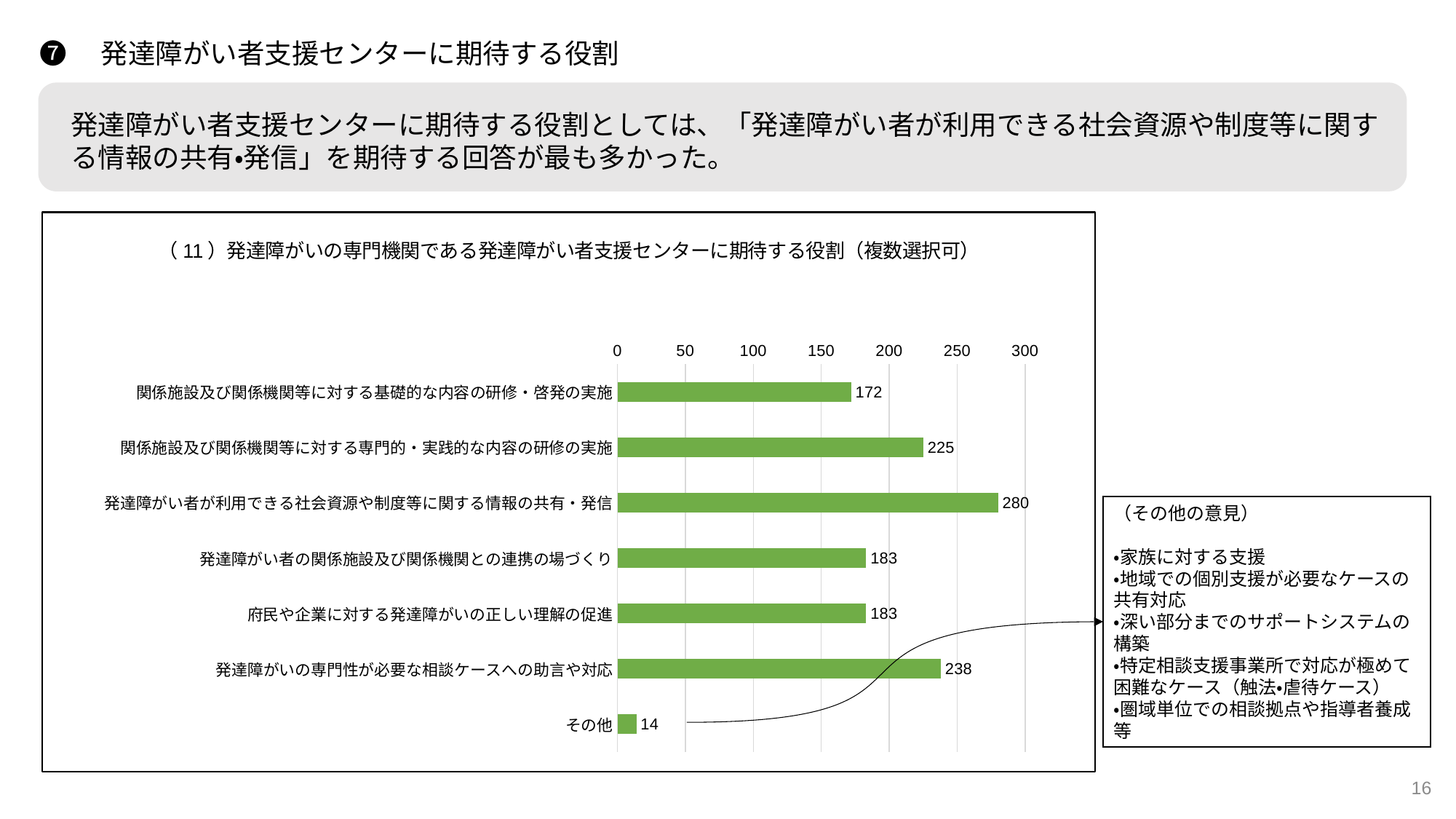

❼　発達障がい者支援センターに期待する役割

発達障がい者支援センターに期待する役割としては、「発達障がい者が利用できる社会資源や制度等に関する情報の共有・発信」を期待する回答が最も多かった。

### Chart: （11）発達障がいの専門機関である発達障がい者支援センターに期待する役割（複数選択可）

| Category |  |
|---|---|
| 関係施設及び関係機関等に対する基礎的な内容の研修・啓発の実施 | 172.0 |
| 関係施設及び関係機関等に対する専門的・実践的な内容の研修の実施 | 225.0 |
| 発達障がい者が利用できる社会資源や制度等に関する情報の共有・発信 | 280.0 |
| 発達障がい者の関係施設及び関係機関との連携の場づくり | 183.0 |
| 府民や企業に対する発達障がいの正しい理解の促進 | 183.0 |
| 発達障がいの専門性が必要な相談ケースへの助言や対応 | 238.0 |
| その他 | 14.0 |
（その他の意見）

・家族に対する支援
・地域での個別支援が必要なケースの共有対応
・深い部分までのサポートシステムの構築
・特定相談支援事業所で対応が極めて困難なケース（触法・虐待ケース）
・圏域単位での相談拠点や指導者養成等
16